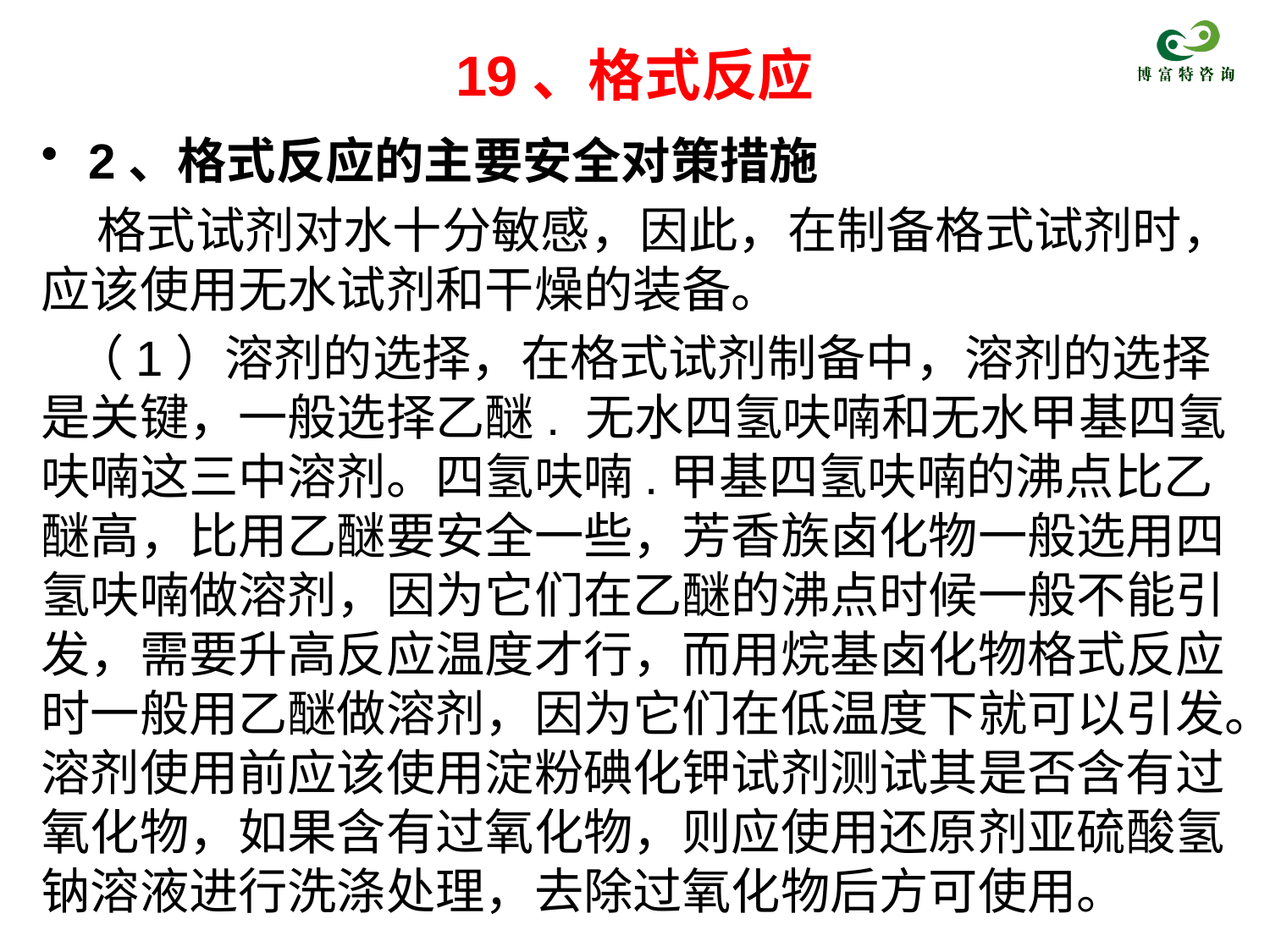

# 19、格式反应
2、格式反应的主要安全对策措施
    格式试剂对水十分敏感，因此，在制备格式试剂时，应该使用无水试剂和干燥的装备。
  （1）溶剂的选择，在格式试剂制备中，溶剂的选择是关键，一般选择乙醚. 无水四氢呋喃和无水甲基四氢呋喃这三中溶剂。四氢呋喃.甲基四氢呋喃的沸点比乙醚高，比用乙醚要安全一些，芳香族卤化物一般选用四氢呋喃做溶剂，因为它们在乙醚的沸点时候一般不能引发，需要升高反应温度才行，而用烷基卤化物格式反应时一般用乙醚做溶剂，因为它们在低温度下就可以引发。溶剂使用前应该使用淀粉碘化钾试剂测试其是否含有过氧化物，如果含有过氧化物，则应使用还原剂亚硫酸氢钠溶液进行洗涤处理，去除过氧化物后方可使用。